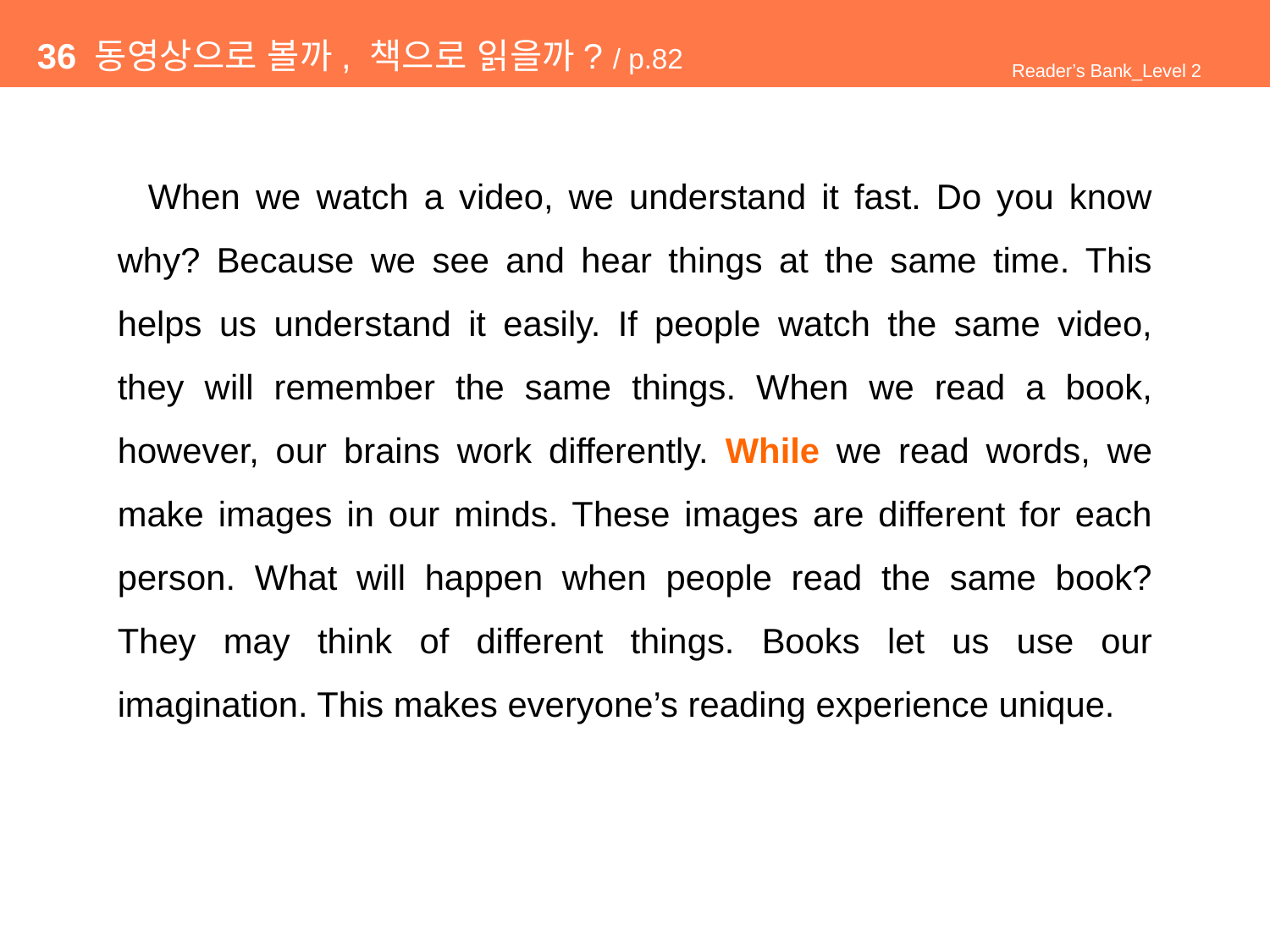

# 36 동영상으로 볼까, 책으로 읽을까? / p.82
Reader’s Bank_Level 2

  When we watch a video, we understand it fast. Do you know why? Because we see and hear things at the same time. This helps us understand it easily. If people watch the same video, they will remember the same things. When we read a book, however, our brains work differently. While we read words, we make images in our minds. These images are different for each person. What will happen when people read the same book? They may think of different things. Books let us use our imagination. This makes everyone’s reading experience unique.